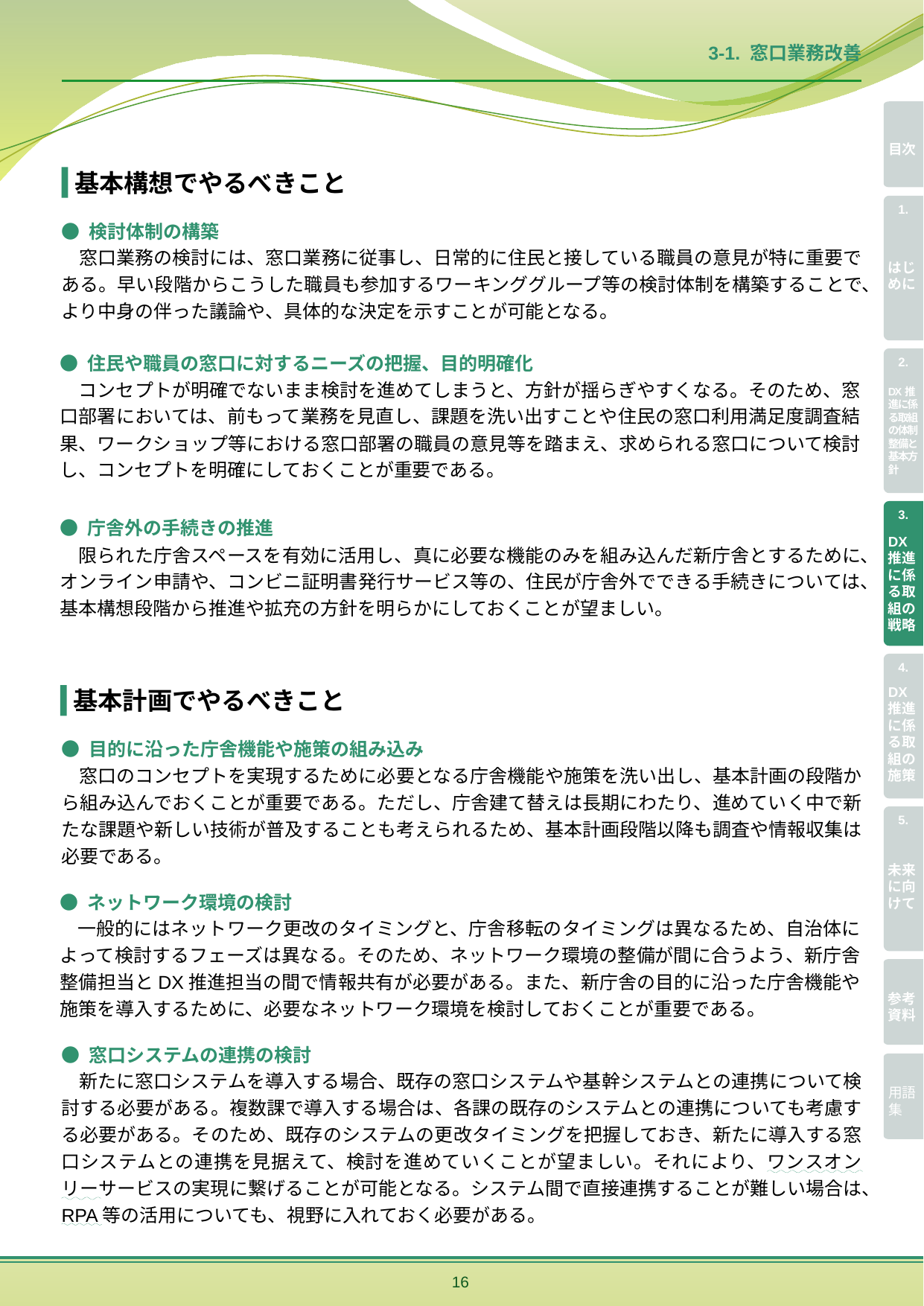

3-1. 窓口業務改善

基本構想でやるべきこと
● 検討体制の構築
窓口業務の検討には、窓口業務に従事し、日常的に住民と接している職員の意見が特に重要である。早い段階からこうした職員も参加するワーキンググループ等の検討体制を構築することで、より中身の伴った議論や、具体的な決定を示すことが可能となる。
● 住民や職員の窓口に対するニーズの把握、目的明確化
　コンセプトが明確でないまま検討を進めてしまうと、方針が揺らぎやすくなる。そのため、窓口部署においては、前もって業務を見直し、課題を洗い出すことや住民の窓口利用満足度調査結果、ワークショップ等における窓口部署の職員の意見等を踏まえ、求められる窓口について検討し、コンセプトを明確にしておくことが重要である。
● 庁舎外の手続きの推進
　限られた庁舎スペースを有効に活用し、真に必要な機能のみを組み込んだ新庁舎とするために、オンライン申請や、コンビニ証明書発行サービス等の、住民が庁舎外でできる手続きについては、基本構想段階から推進や拡充の方針を明らかにしておくことが望ましい。

基本計画でやるべきこと
● 目的に沿った庁舎機能や施策の組み込み
窓口のコンセプトを実現するために必要となる庁舎機能や施策を洗い出し、基本計画の段階から組み込んでおくことが重要である。ただし、庁舎建て替えは長期にわたり、進めていく中で新たな課題や新しい技術が普及することも考えられるため、基本計画段階以降も調査や情報収集は必要である。
● ネットワーク環境の検討
一般的にはネットワーク更改のタイミングと、庁舎移転のタイミングは異なるため、自治体によって検討するフェーズは異なる。そのため、ネットワーク環境の整備が間に合うよう、新庁舎整備担当とDX推進担当の間で情報共有が必要がある。また、新庁舎の目的に沿った庁舎機能や施策を導入するために、必要なネットワーク環境を検討しておくことが重要である。
● 窓口システムの連携の検討
新たに窓口システムを導入する場合、既存の窓口システムや基幹システムとの連携について検討する必要がある。複数課で導入する場合は、各課の既存のシステムとの連携についても考慮する必要がある。そのため、既存のシステムの更改タイミングを把握しておき、新たに導入する窓口システムとの連携を見据えて、検討を進めていくことが望ましい。それにより、ワンスオンリーサービスの実現に繋げることが可能となる。システム間で直接連携することが難しい場合は、RPA等の活用についても、視野に入れておく必要がある。
16